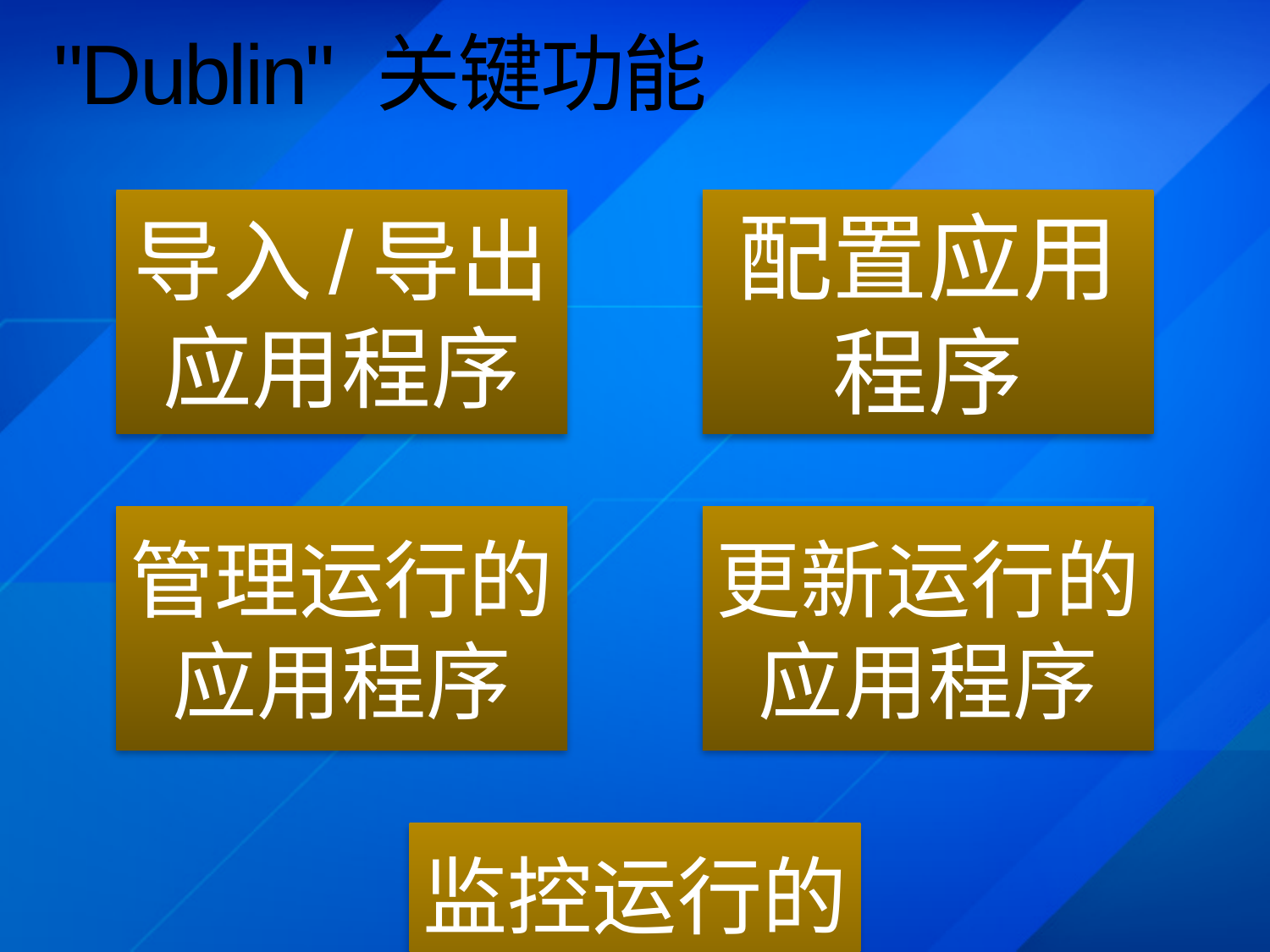

# "Dublin" 关键功能
导入/导出应用程序
配置应用程序
管理运行的应用程序
更新运行的应用程序